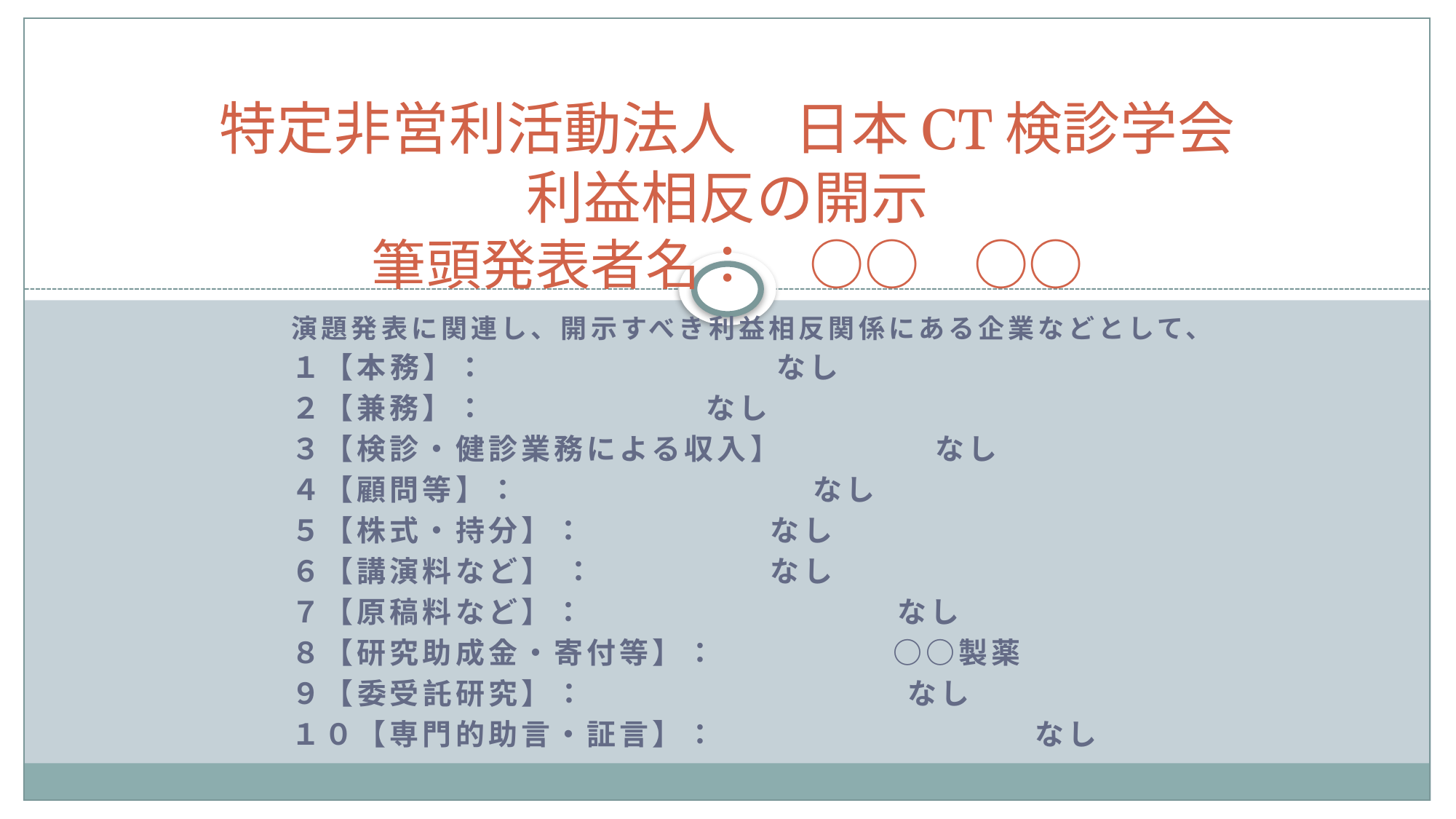

# 特定非営利活動法人　日本CT検診学会 利益相反の開示 筆頭発表者名：　○○　○○
演題発表に関連し、開示すべき利益相反関係にある企業などとして、
１【本務】：		　　　             　 なし
２【兼務】：			　　　　　    なし
３【検診・健診業務による収入】　　　　  なし
４【顧問等】：		　　　　　　 なし
５【株式・持分】：		                なし
６【講演料など】 ：		                なし
７【原稿料など】：	　　　　   	        なし
８【研究助成金・寄付等】：                 ○○製薬
９【委受託研究】：	　　　　   	         なし
１０【専門的助言・証言】：	　　　　   	 なし